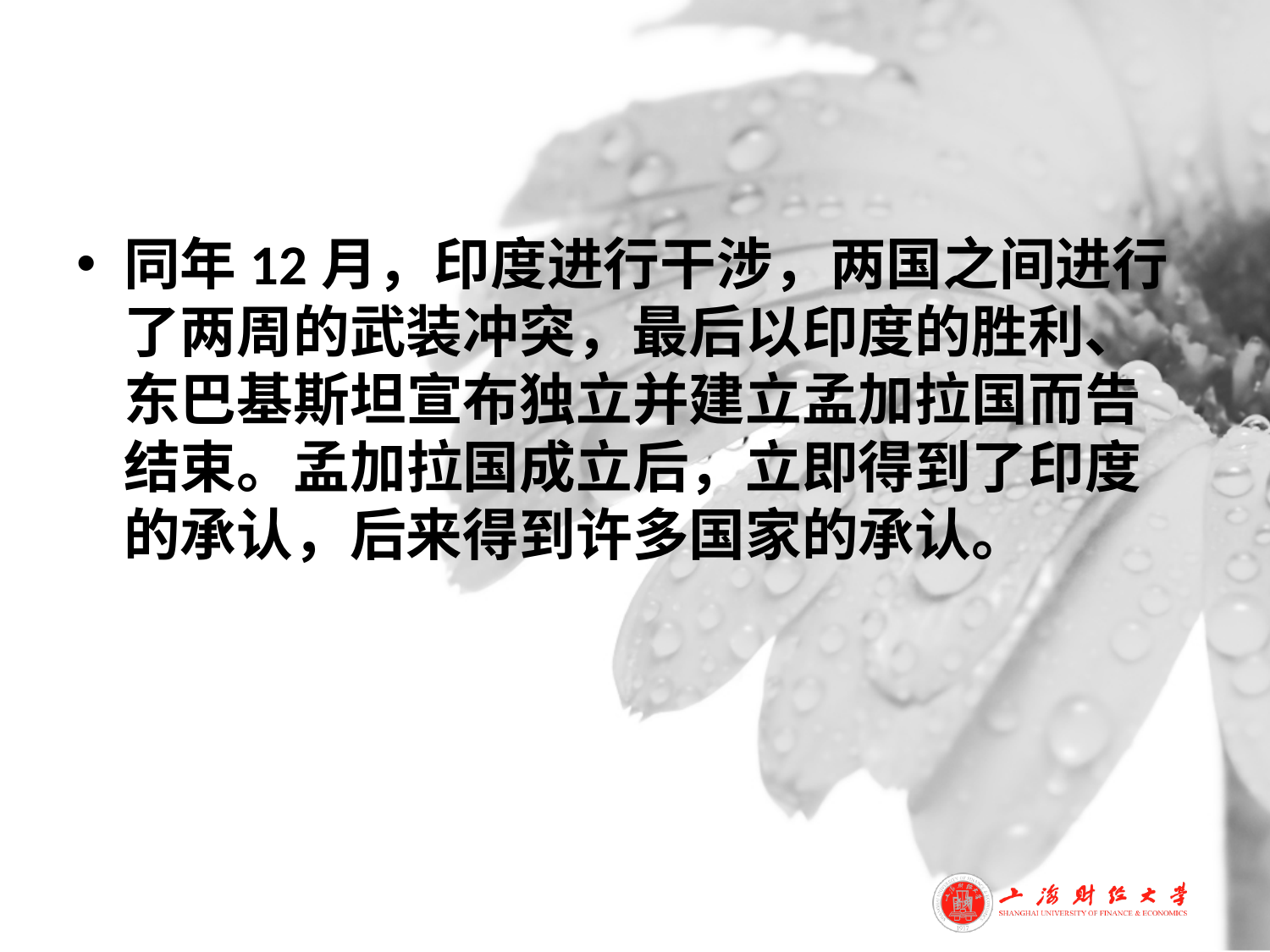

#
同年12月，印度进行干涉，两国之间进行了两周的武装冲突，最后以印度的胜利、东巴基斯坦宣布独立并建立孟加拉国而告结束。孟加拉国成立后，立即得到了印度的承认，后来得到许多国家的承认。